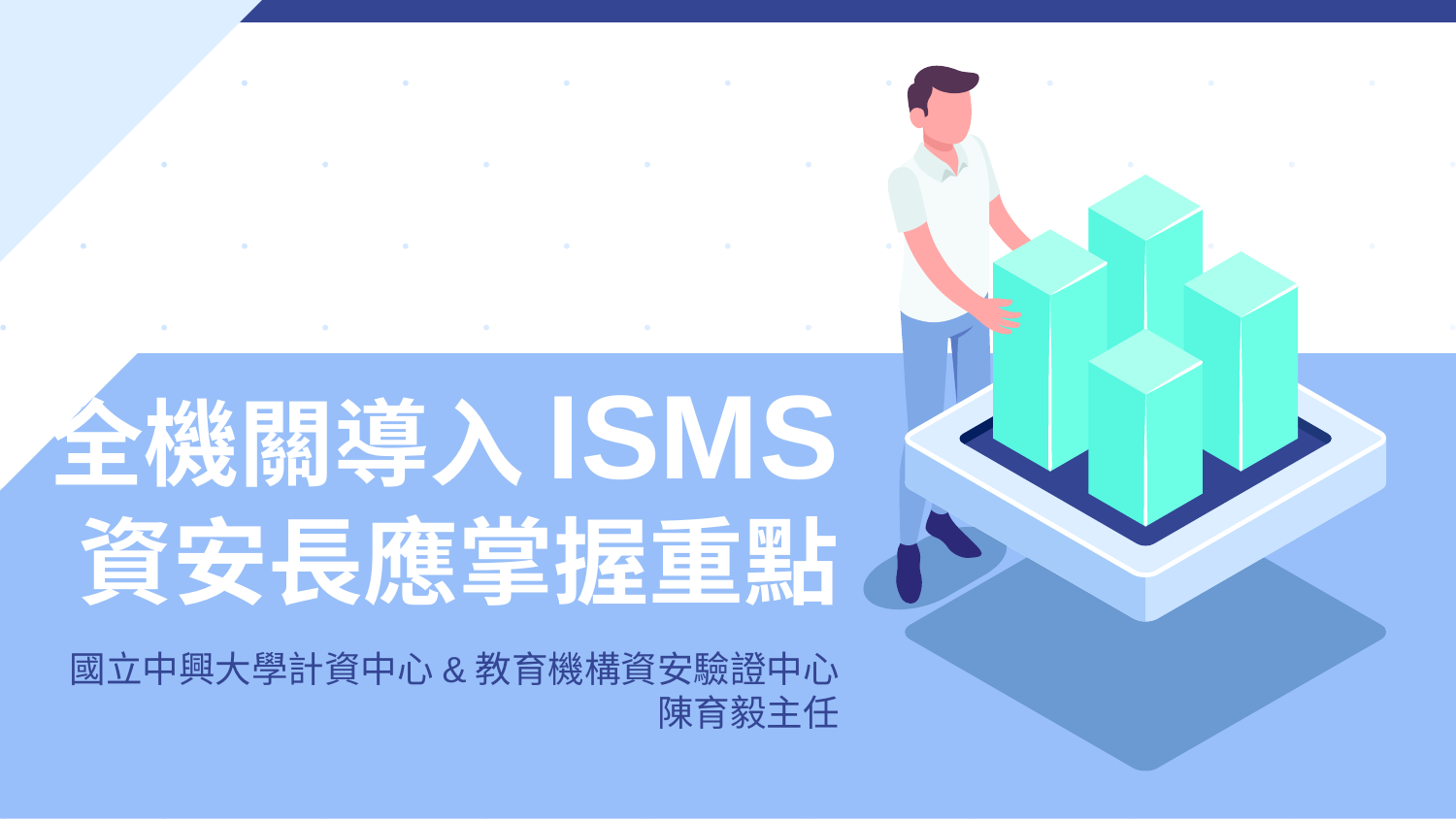

# 全機關導入ISMS
資安長應掌握重點
國立中興大學計資中心&教育機構資安驗證中心
陳育毅主任